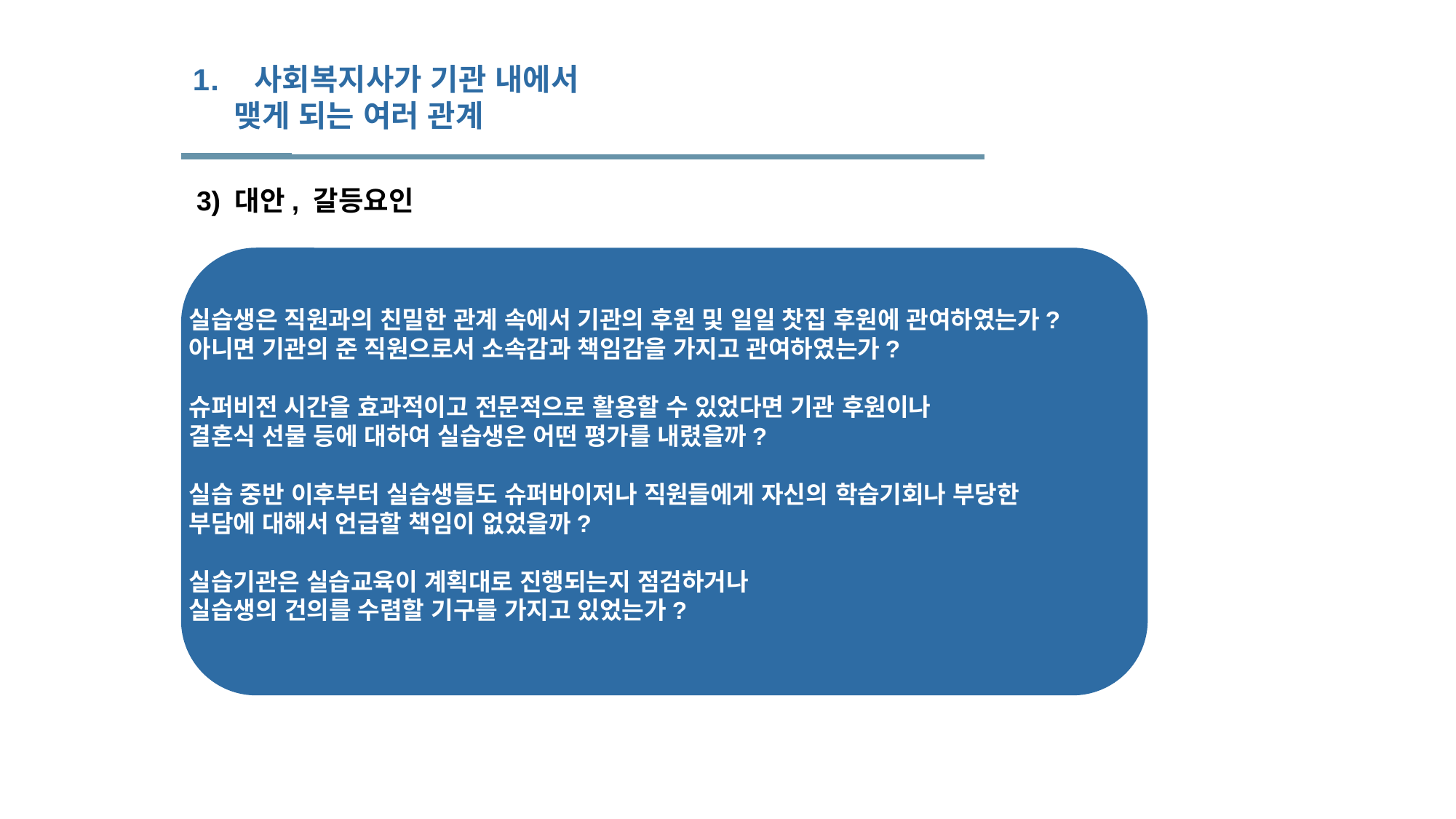

사회복지사가 기관 내에서
    맺게 되는 여러 관계

 3) 대안, 갈등요인

실습생은 직원과의 친밀한 관계 속에서 기관의 후원 및 일일 찻집 후원에 관여하였는가?
아니면 기관의 준 직원으로서 소속감과 책임감을 가지고 관여하였는가?
슈퍼비전 시간을 효과적이고 전문적으로 활용할 수 있었다면 기관 후원이나
결혼식 선물 등에 대하여 실습생은 어떤 평가를 내렸을까?
실습 중반 이후부터 실습생들도 슈퍼바이저나 직원들에게 자신의 학습기회나 부당한
부담에 대해서 언급할 책임이 없었을까?
실습기관은 실습교육이 계획대로 진행되는지 점검하거나
실습생의 건의를 수렴할 기구를 가지고 있었는가?